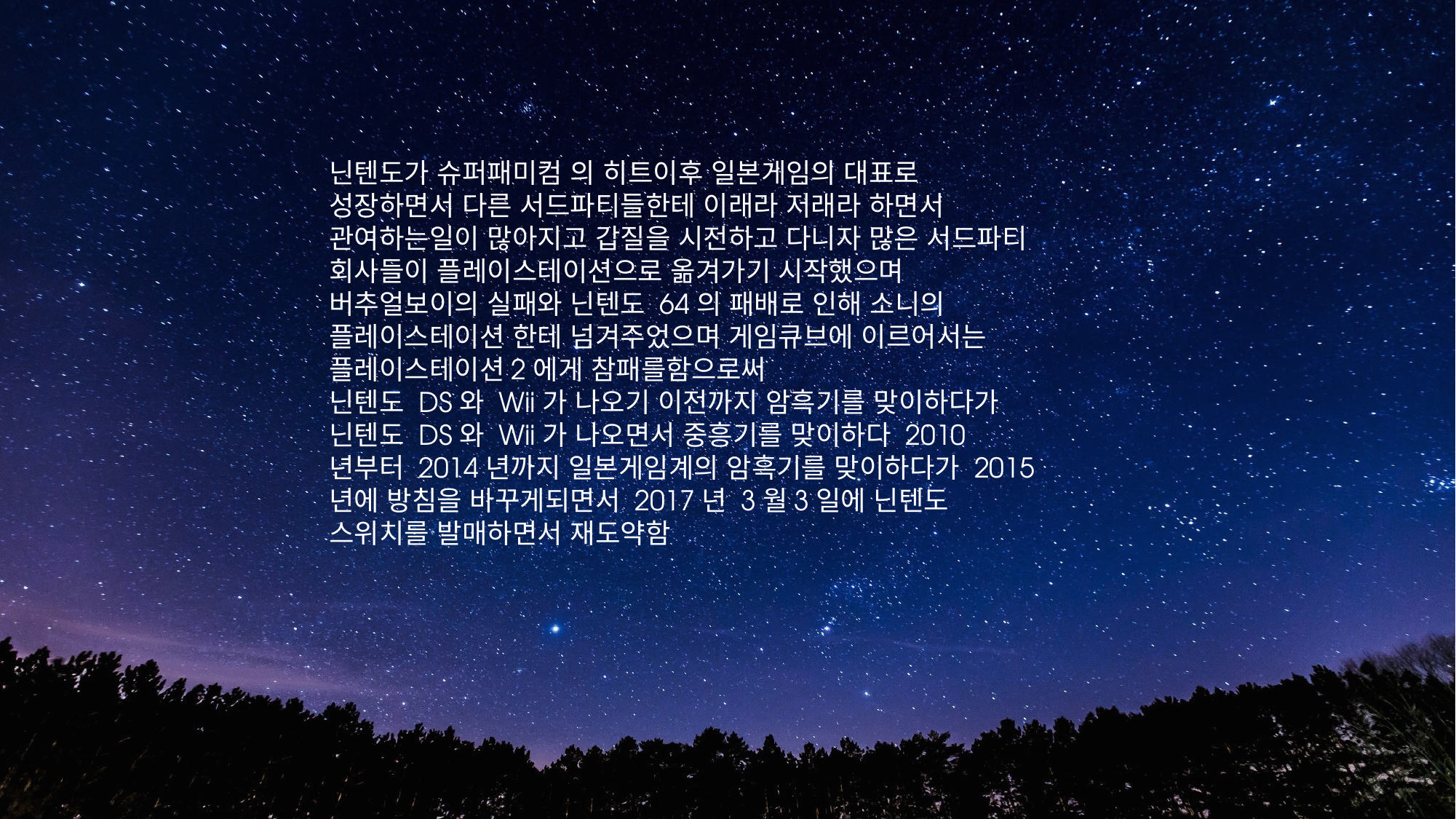

닌텐도가 슈퍼패미컴 의 히트이후 일본게임의 대표로 성장하면서 다른 서드파티들한테 이래라 저래라 하면서 관여하는일이 많아지고 갑질을 시전하고 다니자 많은 서드파티 회사들이 플레이스테이션으로 옮겨가기 시작했으며
버추얼보이의 실패와 닌텐도 64의 패배로 인해 소니의 플레이스테이션 한테 넘겨주었으며 게임큐브에 이르어서는 플레이스테이션2에게 참패를함으로써
닌텐도 DS와 Wii가 나오기 이전까지 암흑기를 맞이하다가 닌텐도 DS와 Wii가 나오면서 중흥기를 맞이하다 2010년부터 2014년까지 일본게임계의 암흑기를 맞이하다가 2015년에 방침을 바꾸게되면서 2017년 3월3일에 닌텐도 스위치를 발매하면서 재도약함